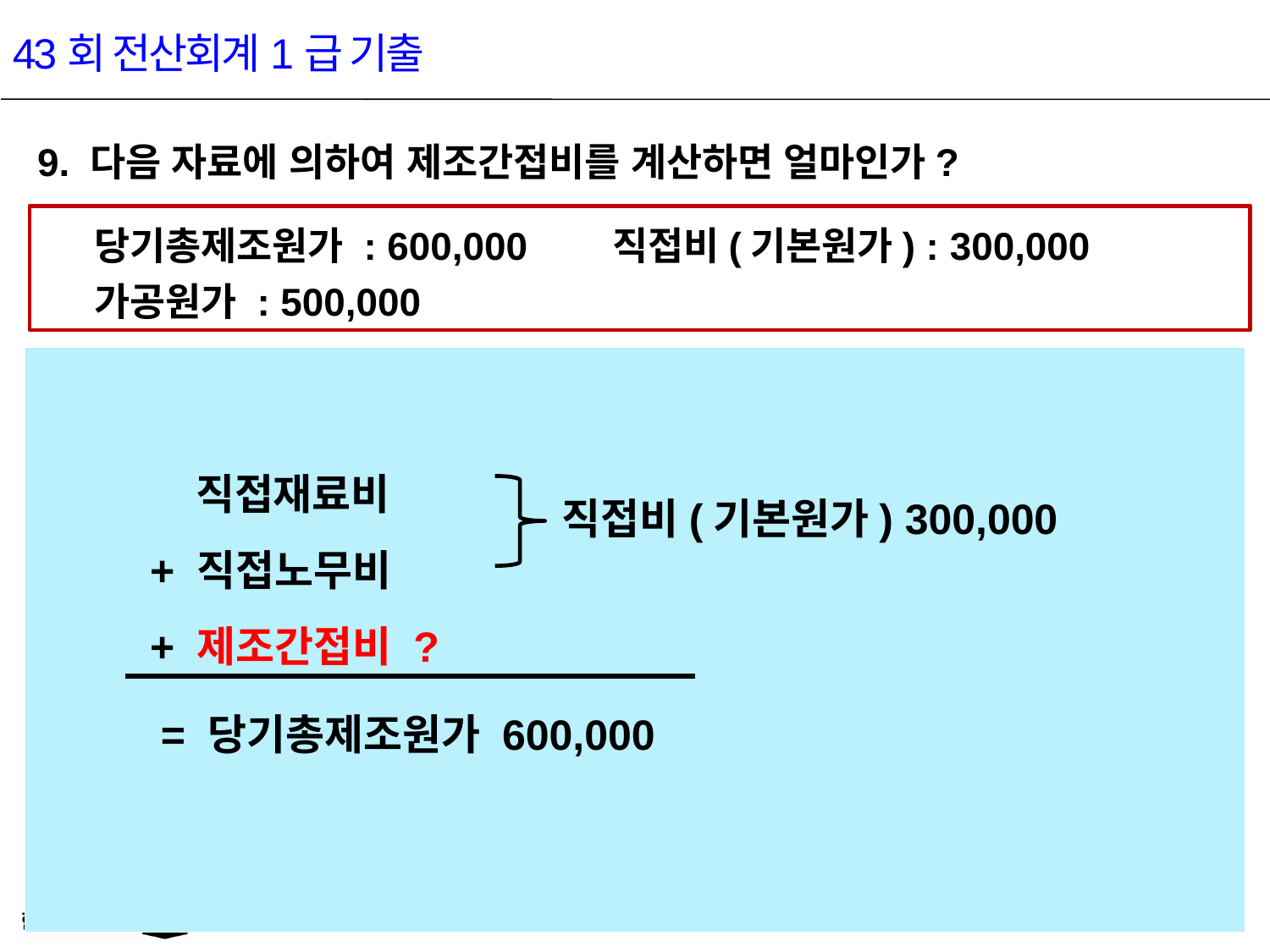

43회 전산회계1급 기출
9. 다음 자료에 의하여 제조간접비를 계산하면 얼마인가?
    당기총제조원가 : 600,000       직접비(기본원가) : 300,000
    가공원가 : 500,000
|  |
| --- |
   직접재료비
+ 직접노무비
+ 제조간접비 ?

직접비(기본원가) 300,000
   = 당기총제조원가 600,000
13